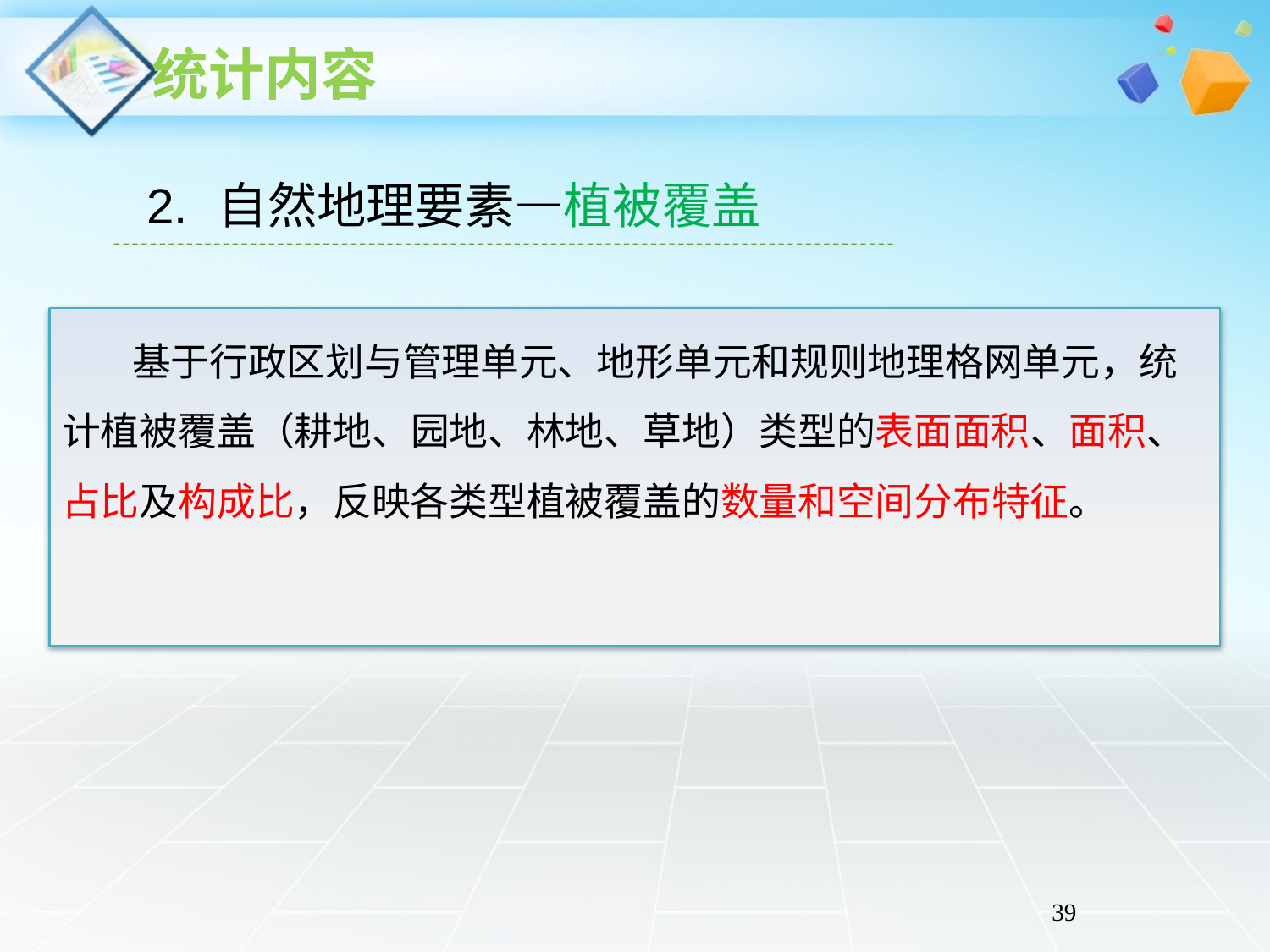

自然地理要素—植被覆盖

       基于行政区划与管理单元、地形单元和规则地理格网单元，统计植被覆盖（耕地、园地、林地、草地）类型的表面面积、面积、占比及构成比，反映各类型植被覆盖的数量和空间分布特征。
39